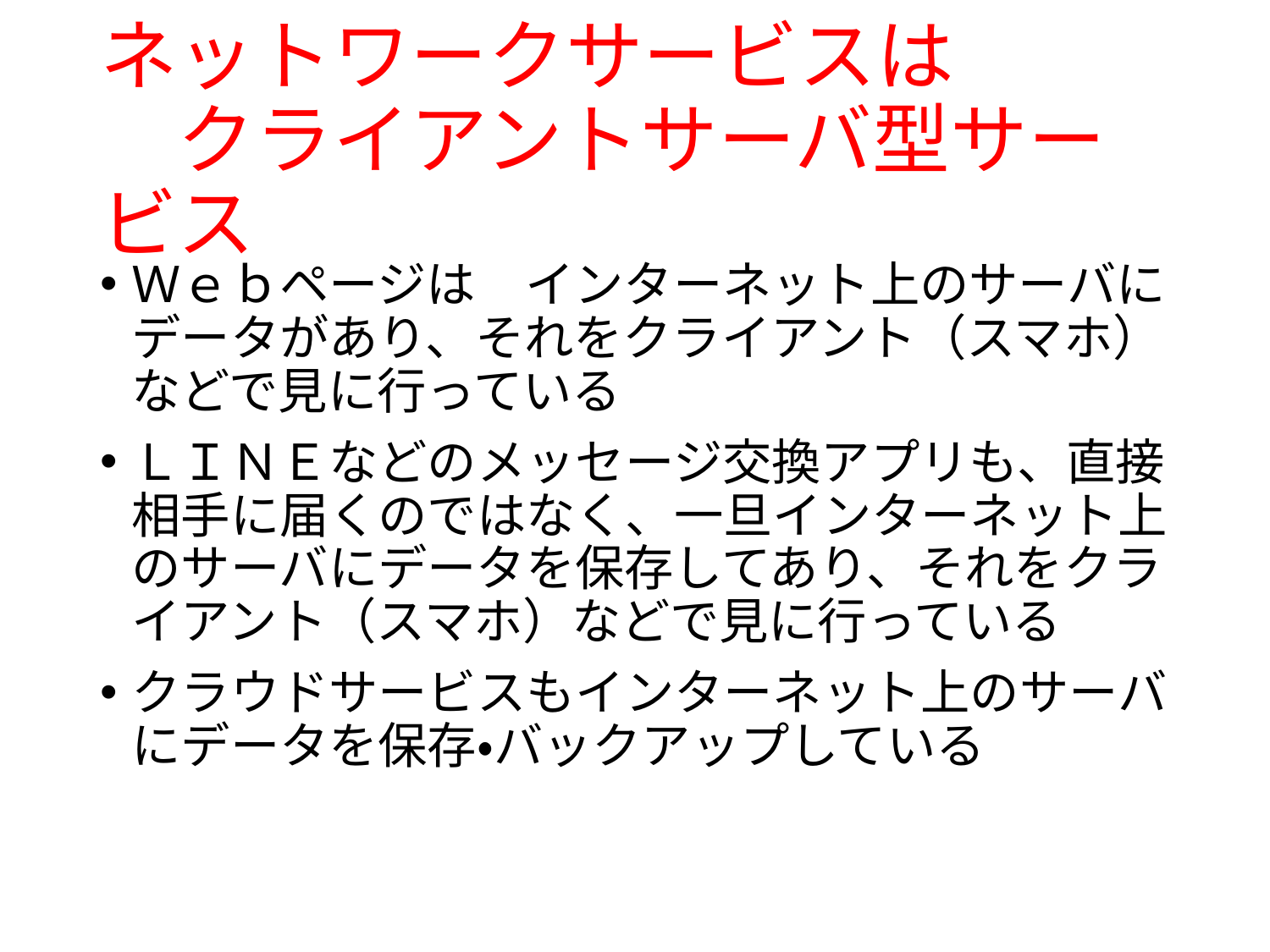

# ネットワークサービスは 　クライアントサーバ型サービス
Ｗｅｂページは　インターネット上のサーバにデータがあり、それをクライアント（スマホ）などで見に行っている
ＬＩＮＥなどのメッセージ交換アプリも、直接相手に届くのではなく、一旦インターネット上のサーバにデータを保存してあり、それをクライアント（スマホ）などで見に行っている
クラウドサービスもインターネット上のサーバにデータを保存・バックアップしている